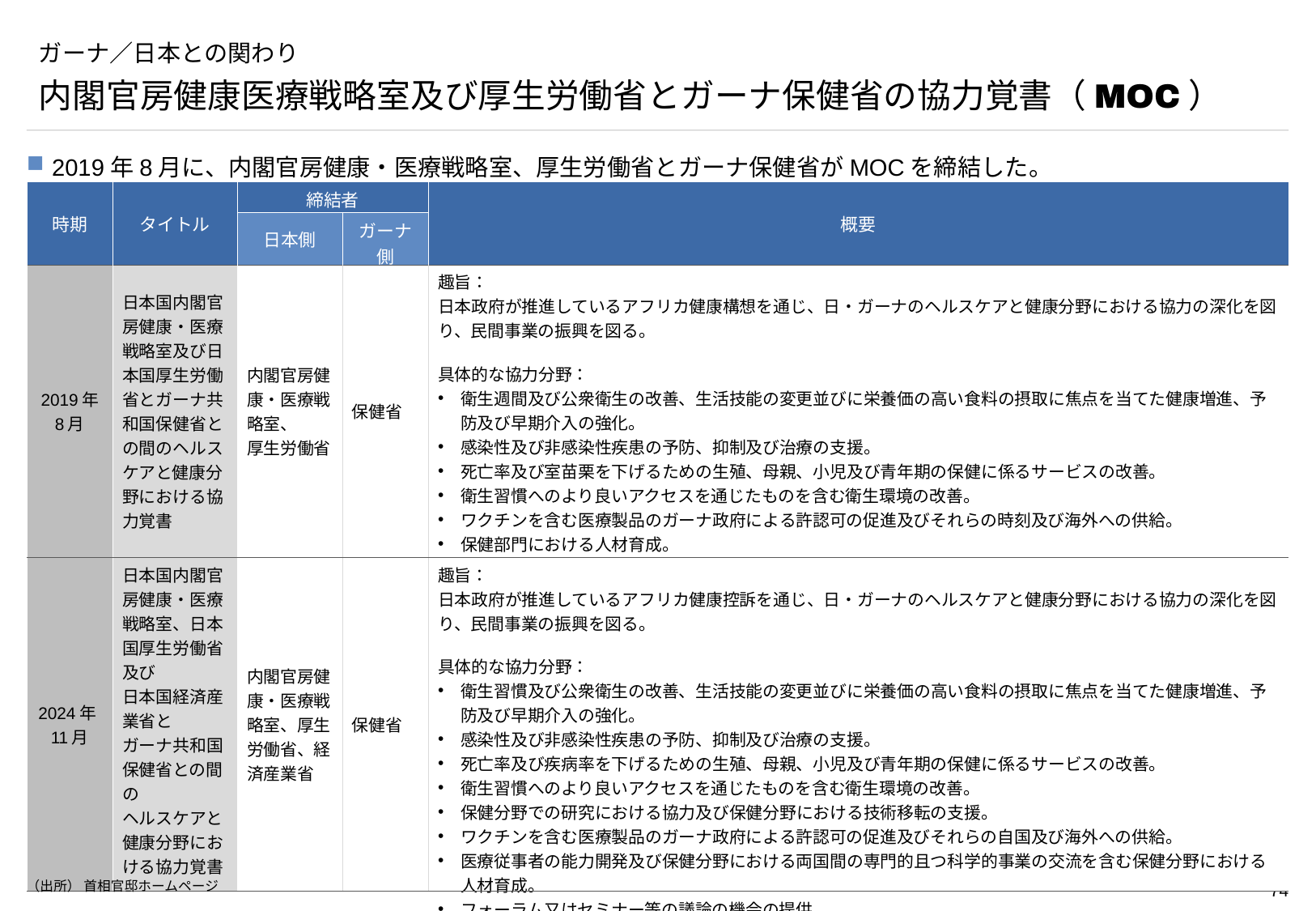

# ガーナ／日本との関わり
内閣官房健康医療戦略室及び厚生労働省とガーナ保健省の協力覚書（MOC）
2019年8月に、内閣官房健康・医療戦略室、厚生労働省とガーナ保健省がMOCを締結した。
| 時期 | タイトル | 締結者 |  | 概要 |
| --- | --- | --- | --- | --- |
|  |  | 日本側 | ガーナ側 |  |
| 2019年 8月 | 日本国内閣官房健康・医療戦略室及び日本国厚生労働省とガーナ共和国保健省との間のヘルスケアと健康分野における協力覚書 | 内閣官房健康・医療戦略室、 厚生労働省 | 保健省 | 趣旨： 日本政府が推進しているアフリカ健康構想を通じ、日・ガーナのヘルスケアと健康分野における協力の深化を図り、民間事業の振興を図る。 具体的な協力分野： 衛生週間及び公衆衛生の改善、生活技能の変更並びに栄養価の高い食料の摂取に焦点を当てた健康増進、予防及び早期介入の強化。 感染性及び非感染性疾患の予防、抑制及び治療の支援。 死亡率及び室苗栗を下げるための生殖、母親、小児及び青年期の保健に係るサービスの改善。 衛生習慣へのより良いアクセスを通じたものを含む衛生環境の改善。 ワクチンを含む医療製品のガーナ政府による許認可の促進及びそれらの時刻及び海外への供給。 保健部門における人材育成。 フォーラムまたはセミナー等の議論の機会の提供。 本覚書の下で想定される協力を促進するために共同で決定したそのほかの分野。 |
| 2024年11月 | 日本国内閣官房健康・医療戦略室、日本国厚生労働省及び 日本国経済産業省と ガーナ共和国保健省との間の ヘルスケアと健康分野における協力覚書 | 内閣官房健康・医療戦略室、厚生労働省、経済産業省 | 保健省 | 趣旨： 日本政府が推進しているアフリカ健康控訴を通じ、日・ガーナのヘルスケアと健康分野における協力の深化を図り、民間事業の振興を図る。 具体的な協力分野： 衛生習慣及び公衆衛生の改善、生活技能の変更並びに栄養価の高い食料の摂取に焦点を当てた健康増進、予防及び早期介入の強化。 感染性及び非感染性疾患の予防、抑制及び治療の支援。 死亡率及び疾病率を下げるための生殖、母親、小児及び青年期の保健に係るサービスの改善。 衛生習慣へのより良いアクセスを通じたものを含む衛生環境の改善。 保健分野での研究における協力及び保健分野における技術移転の支援。 ワクチンを含む医療製品のガーナ政府による許認可の促進及びそれらの自国及び海外への供給。 医療従事者の能力開発及び保健分野における両国間の専門的且つ科学的事業の交流を含む保健分野における人材育成。 フォーラム又はセミナー等の議論の機会の提供。 本覚書の下で想定される協力を促進するために共同で決定したその他の分野。 |
（出所） 首相官邸ホームページ